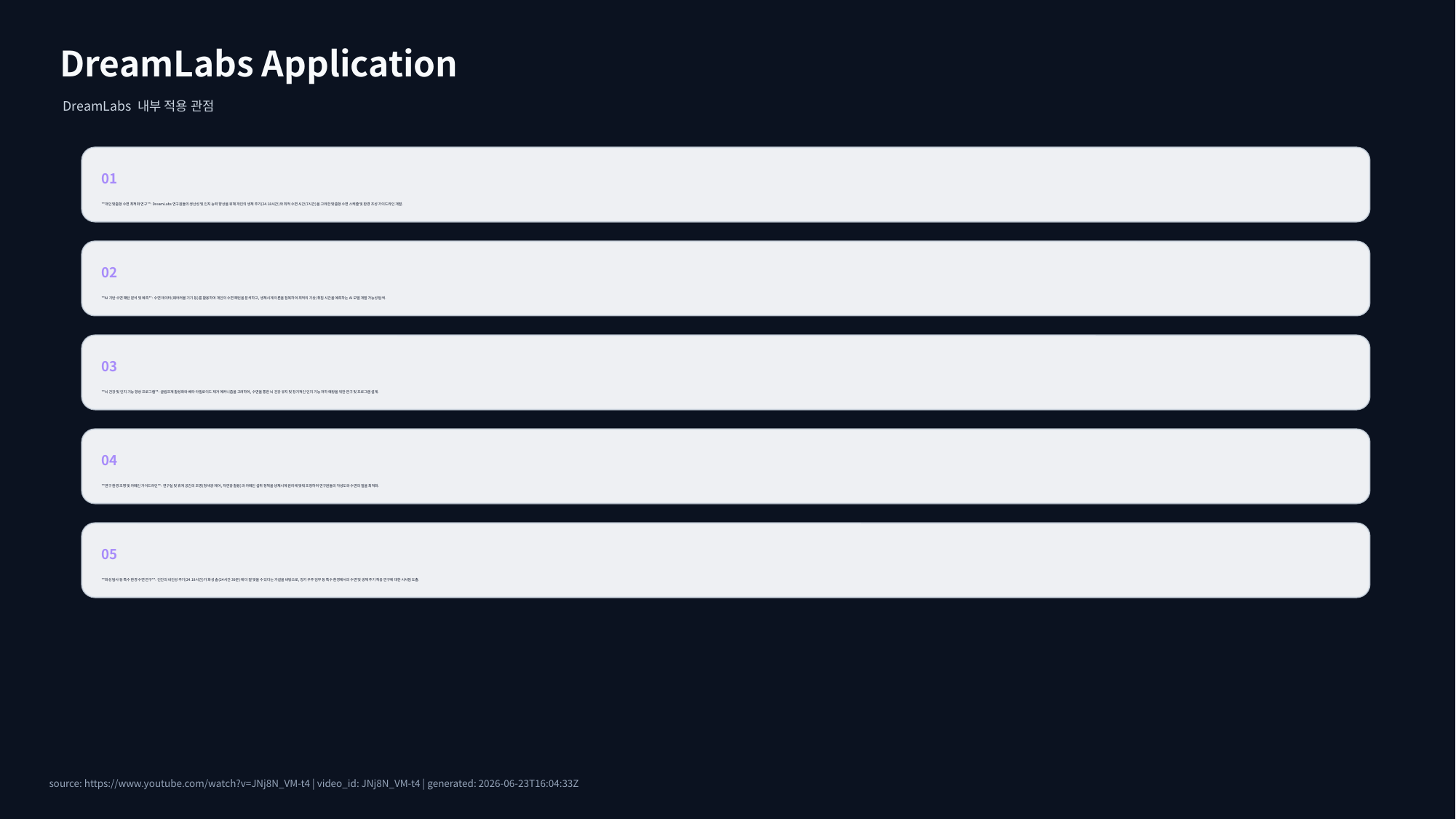

DreamLabs Application
DreamLabs 내부 적용 관점

01
**개인 맞춤형 수면 최적화 연구**: DreamLabs 연구원들의 생산성 및 인지 능력 향상을 위해 개인의 생체 주기(24.18시간)와 최적 수면 시간(7시간)을 고려한 맞춤형 수면 스케줄 및 환경 조성 가이드라인 개발.

02
**AI 기반 수면 패턴 분석 및 예측**: 수면 데이터(웨어러블 기기 등)를 활용하여 개인의 수면 패턴을 분석하고, 생체시계 이론을 접목하여 최적의 기상/취침 시간을 예측하는 AI 모델 개발 가능성 탐색.

03
**뇌 건강 및 인지 기능 향상 프로그램**: 글림프계 활성화와 베타 아밀로이드 제거 메커니즘을 고려하여, 수면을 통한 뇌 건강 유지 및 장기적인 인지 기능 저하 예방을 위한 연구 및 프로그램 설계.

04
**연구 환경 조명 및 카페인 가이드라인**: 연구실 및 휴게 공간의 조명(청색광 제어, 자연광 활용)과 카페인 섭취 정책을 생체시계 원리에 맞춰 조정하여 연구원들의 각성도와 수면의 질을 최적화.

05
**화성 탐사 등 특수 환경 수면 연구**: 인간의 내인성 주기(24.18시간)가 화성 솔(24시간 39분)에 더 잘 맞을 수 있다는 가설을 바탕으로, 장기 우주 임무 등 특수 환경에서의 수면 및 생체 주기 적응 연구에 대한 시사점 도출.
source: https://www.youtube.com/watch?v=JNj8N_VM-t4 | video_id: JNj8N_VM-t4 | generated: 2026-06-23T16:04:33Z